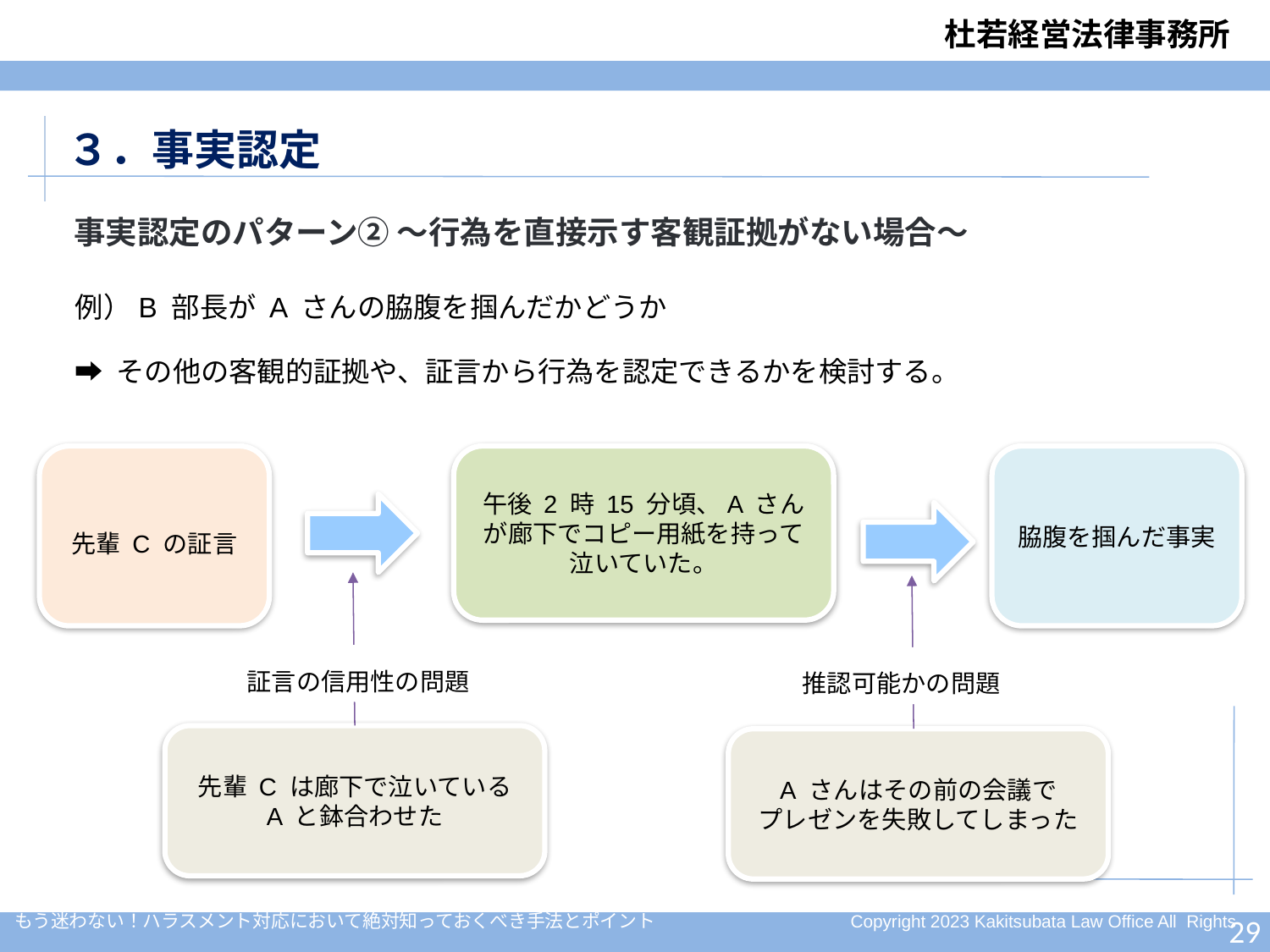

３．事実認定
事実認定のパターン② ～行為を直接示す客観証拠がない場合～
例）B 部長が A さんの脇腹を掴んだかどうか
➡ その他の客観的証拠や、証言から行為を認定できるかを検討する。
先輩 C の証言
午後 2 時 15 分頃、A さんが廊下でコピー用紙を持って
泣いていた。
脇腹を掴んだ事実

証言の信用性の問題
推認可能かの問題
先輩 C は廊下で泣いている
A と鉢合わせた
A さんはその前の会議で
プレゼンを失敗してしまった
29